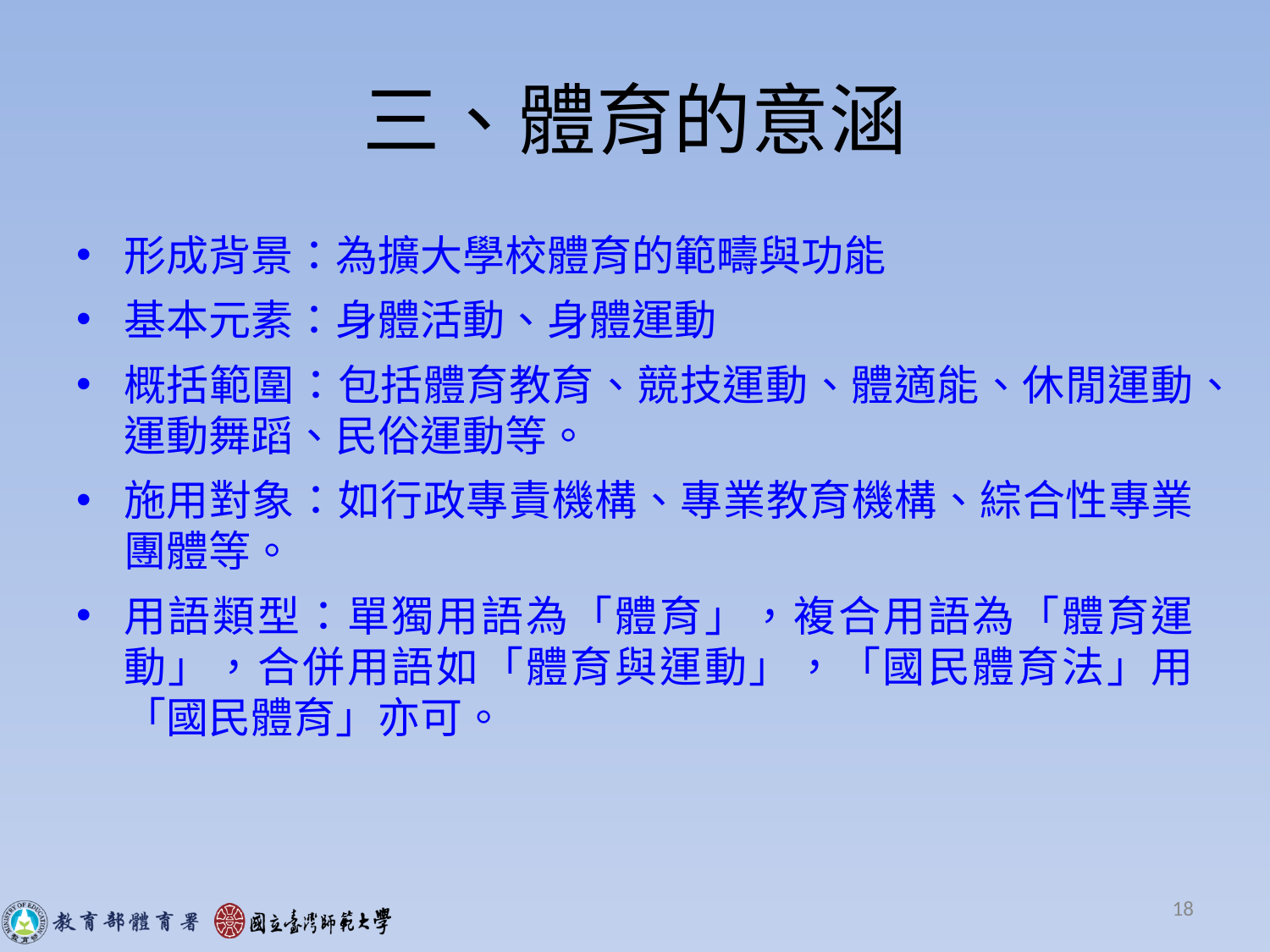

# 三、體育的意涵
形成背景：為擴大學校體育的範疇與功能
基本元素：身體活動、身體運動
概括範圍：包括體育教育、競技運動、體適能、休閒運動、運動舞蹈、民俗運動等。
施用對象：如行政專責機構、專業教育機構、綜合性專業團體等。
用語類型：單獨用語為「體育」，複合用語為「體育運動」，合併用語如「體育與運動」，「國民體育法」用「國民體育」亦可。
18